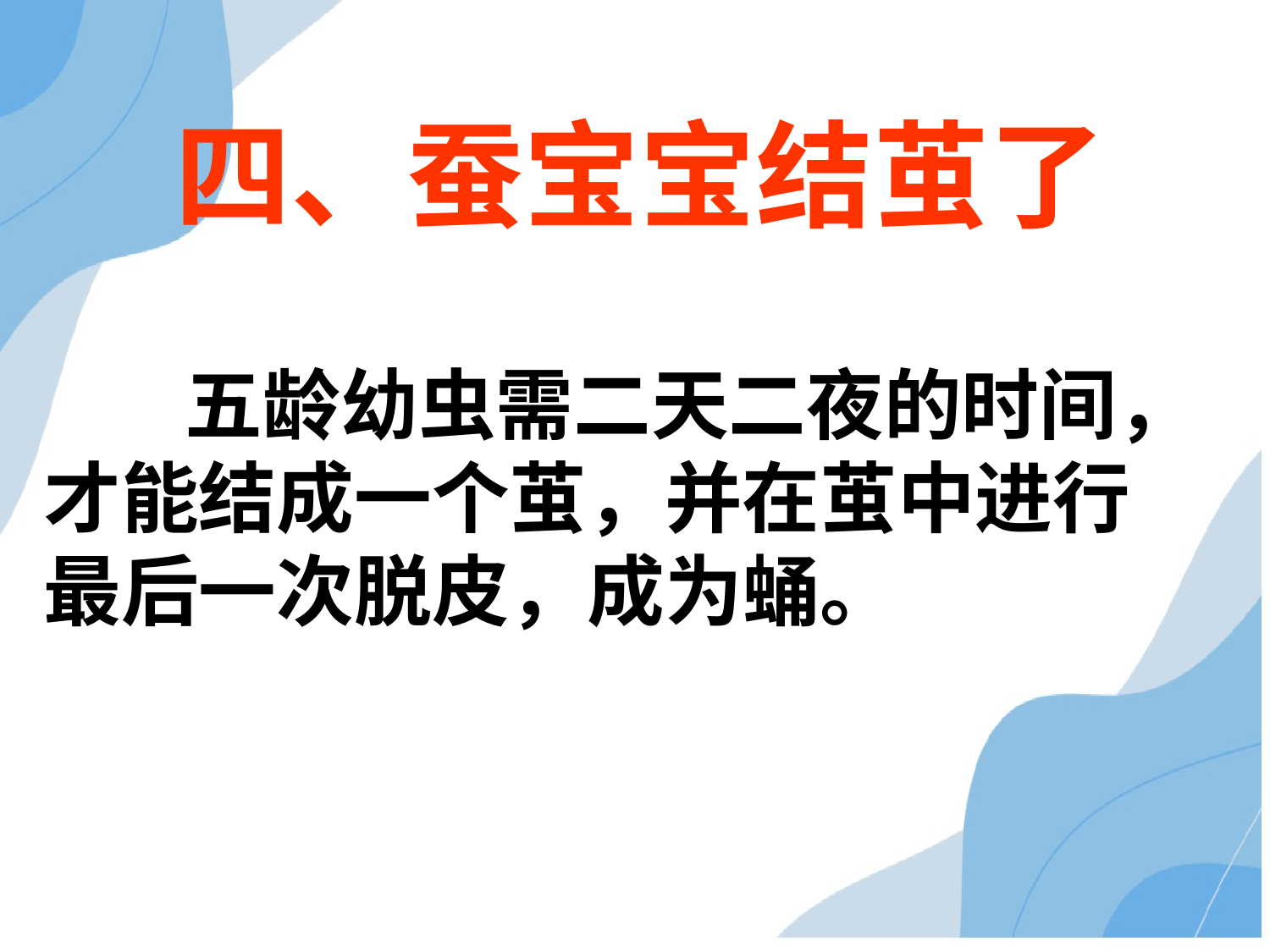

四、蚕宝宝结茧了

       五龄幼虫需二天二夜的时间，
才能结成一个茧，并在茧中进行
最后一次脱皮，成为蛹。